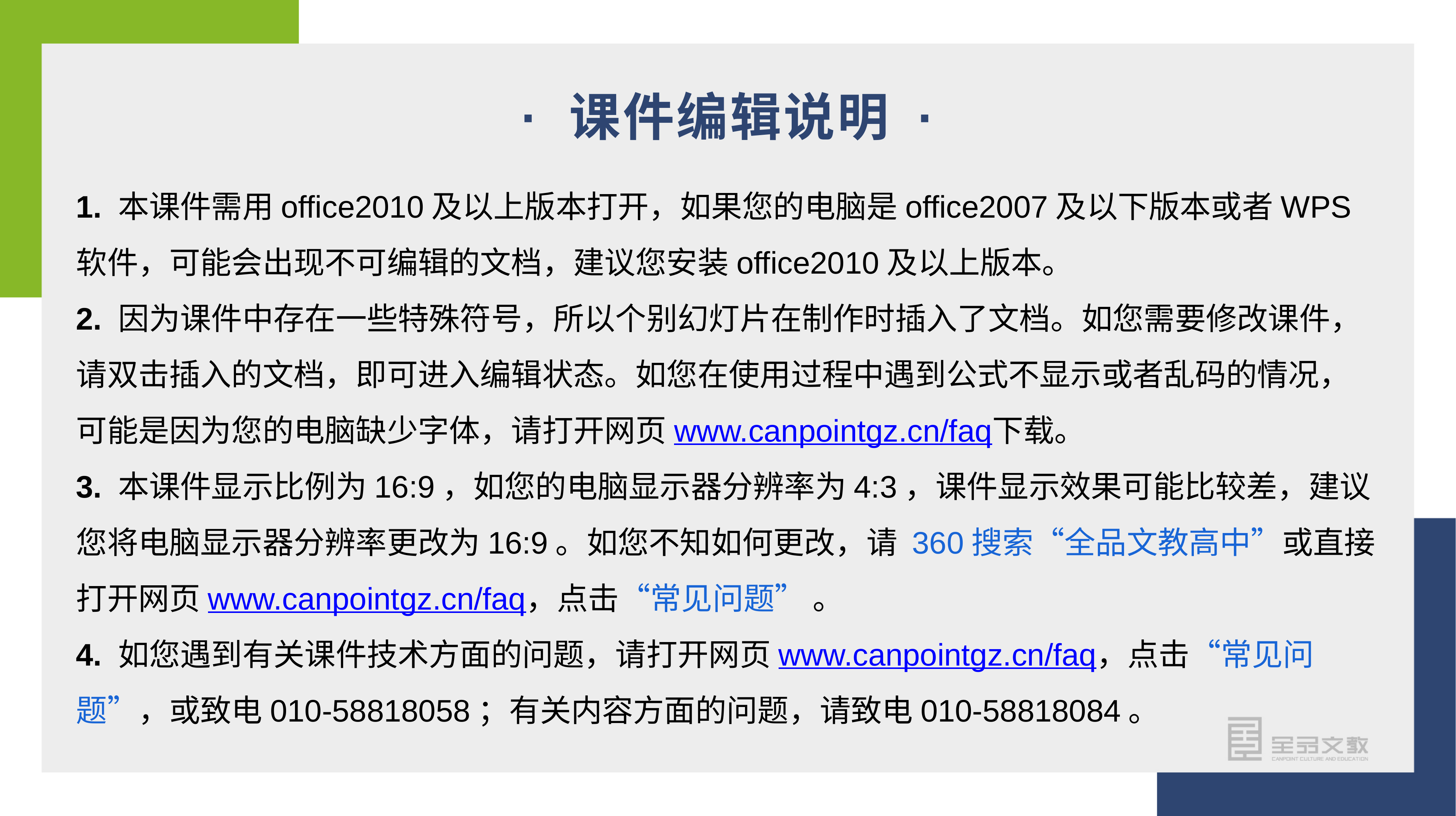

· 课件编辑说明 ·
1. 本课件需用office2010及以上版本打开，如果您的电脑是office2007及以下版本或者WPS软件，可能会出现不可编辑的文档，建议您安装office2010及以上版本。
2. 因为课件中存在一些特殊符号，所以个别幻灯片在制作时插入了文档。如您需要修改课件，请双击插入的文档，即可进入编辑状态。如您在使用过程中遇到公式不显示或者乱码的情况，可能是因为您的电脑缺少字体，请打开网页www.canpointgz.cn/faq下载。
3. 本课件显示比例为16:9，如您的电脑显示器分辨率为4:3，课件显示效果可能比较差，建议您将电脑显示器分辨率更改为16:9。如您不知如何更改，请 360搜索“全品文教高中”或直接打开网页www.canpointgz.cn/faq，点击“常见问题” 。
4. 如您遇到有关课件技术方面的问题，请打开网页www.canpointgz.cn/faq，点击“常见问题”，或致电010-58818058；有关内容方面的问题，请致电010-58818084。